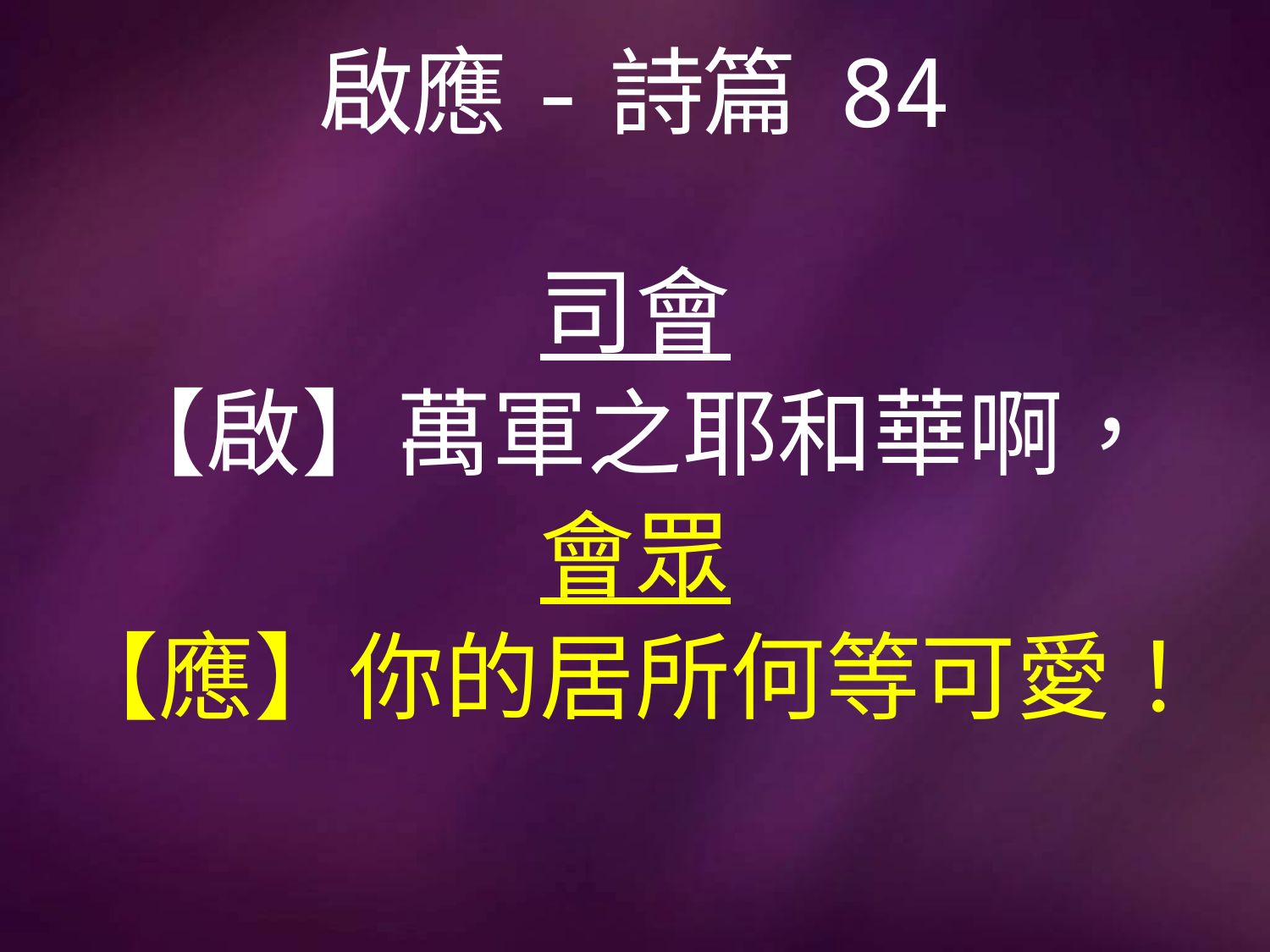

# 啟應-詩篇 84
司會
【啟】萬軍之耶和華啊，
會眾
【應】你的居所何等可愛！